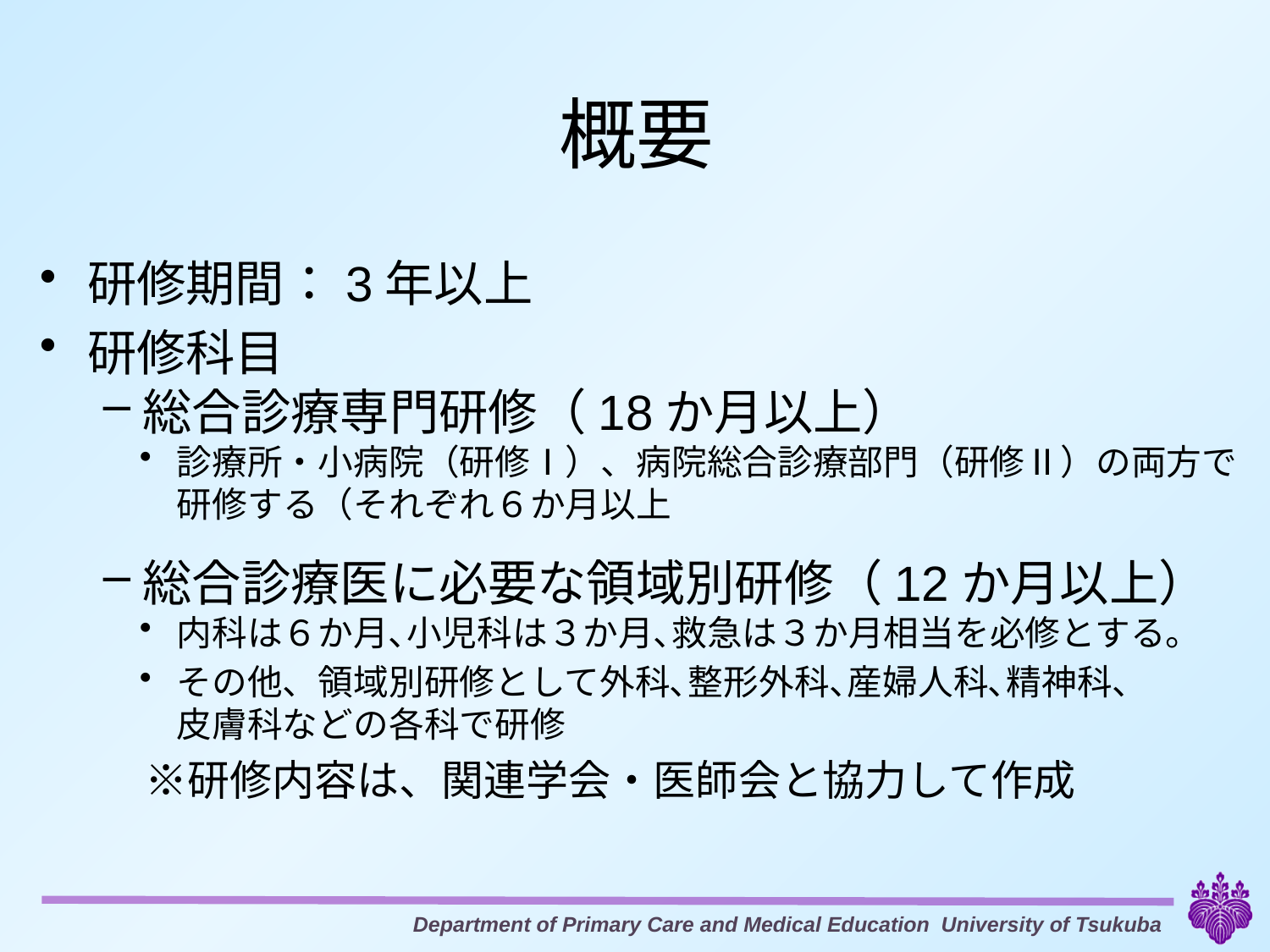

# 概要
研修期間：3年以上
研修科目
総合診療専門研修（18か月以上）
診療所・小病院（研修Ⅰ）、病院総合診療部門（研修Ⅱ）の両方で研修する（それぞれ６か月以上
総合診療医に必要な領域別研修（12か月以上）
内科は６か月､小児科は３か月､救急は３か月相当を必修とする。
その他、領域別研修として外科､整形外科､産婦人科､精神科､
皮膚科などの各科で研修
　※研修内容は、関連学会・医師会と協力して作成